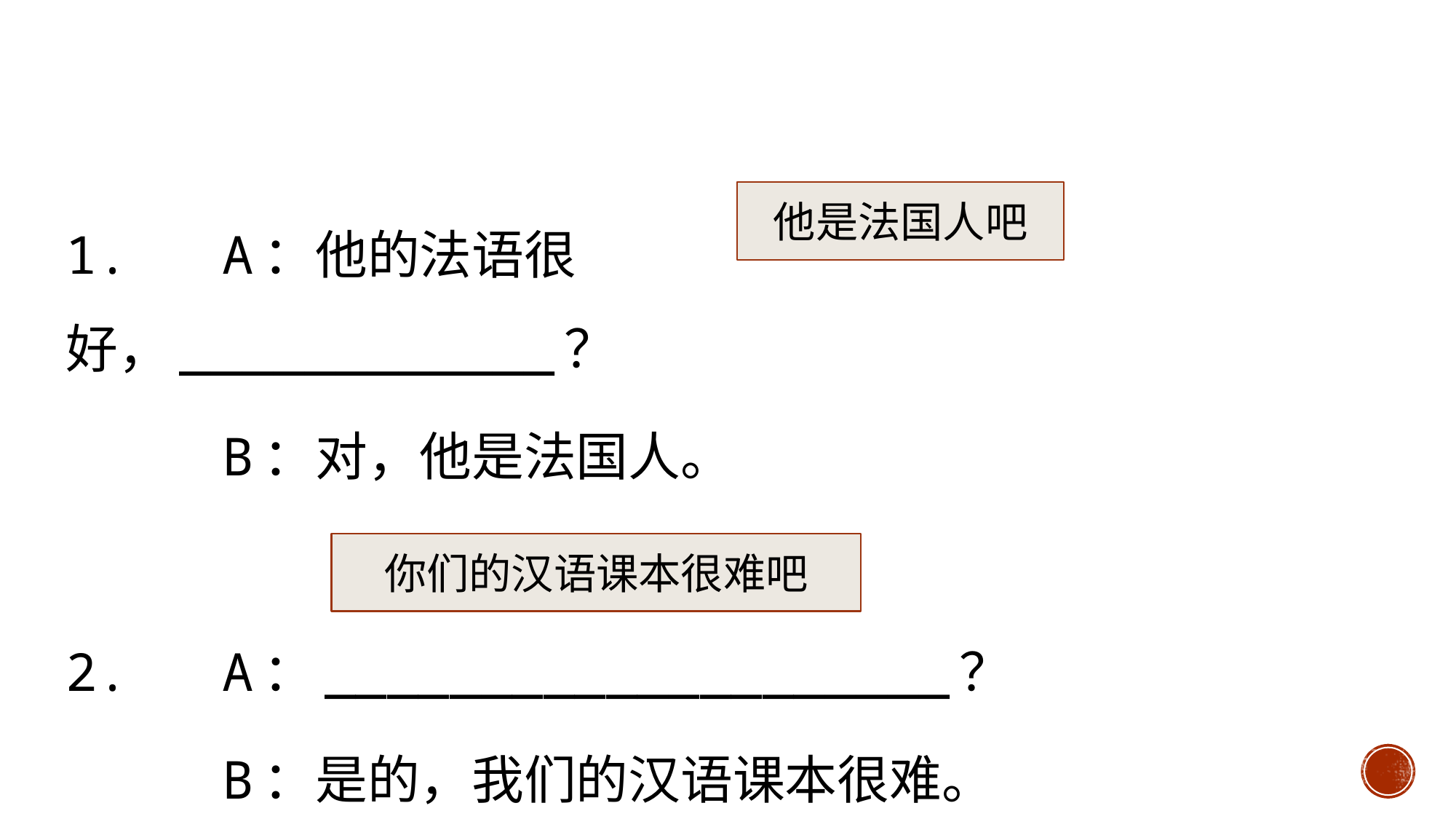

他是法国人吧
1.   A：他的法语很好，____________？
     B：对，他是法国人。

2.   A：____________________？
     B：是的，我们的汉语课本很难。

你们的汉语课本很难吧